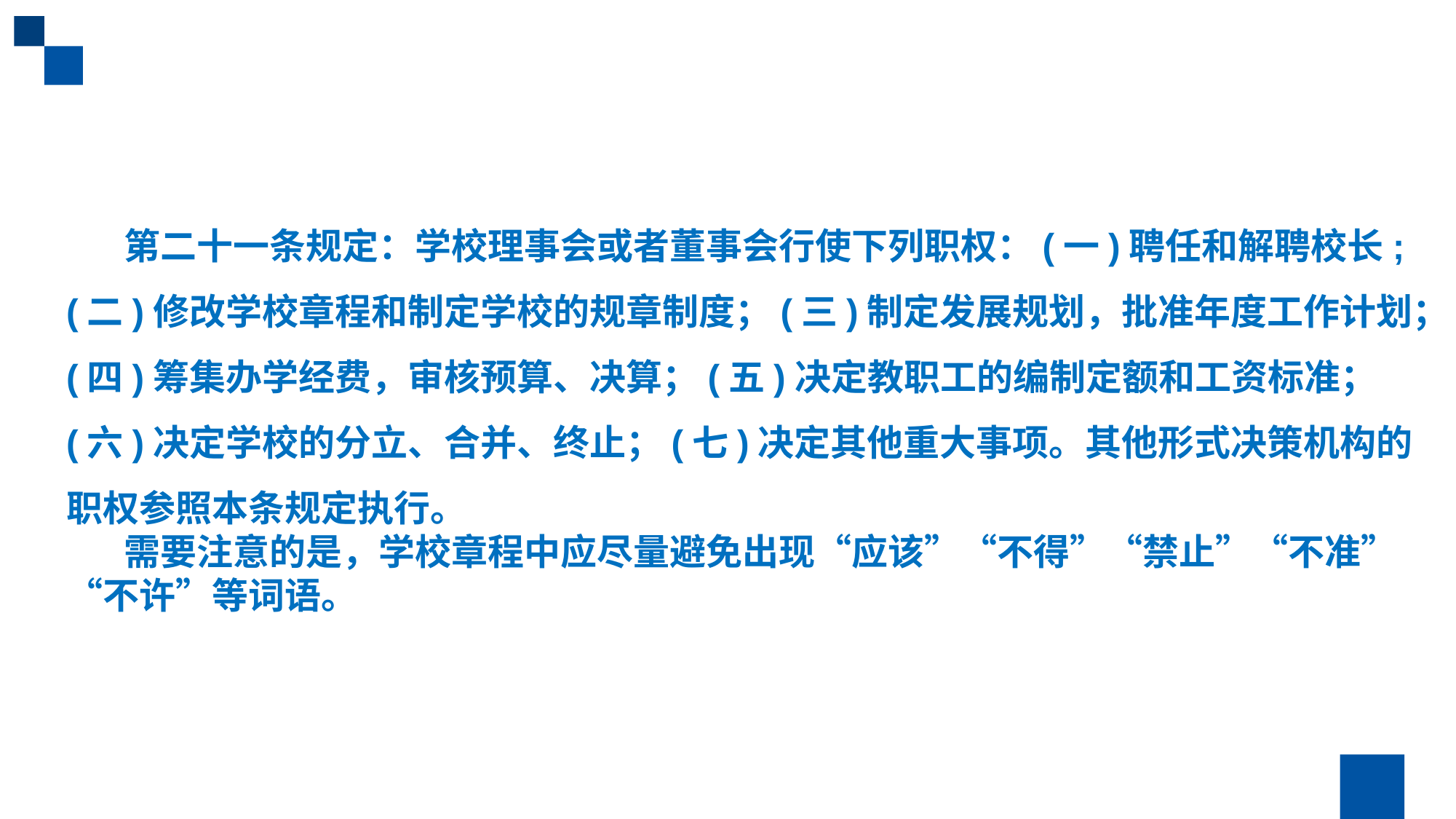

第二十一条规定：学校理事会或者董事会行使下列职权：(一)聘任和解聘校长;(二)修改学校章程和制定学校的规章制度；(三)制定发展规划，批准年度工作计划；(四)筹集办学经费，审核预算、决算；(五)决定教职工的编制定额和工资标准；(六)决定学校的分立、合并、终止；(七)决定其他重大事项。其他形式决策机构的职权参照本条规定执行。
      需要注意的是，学校章程中应尽量避免出现“应该”“不得”“禁止”“不准”“不许”等词语。
78